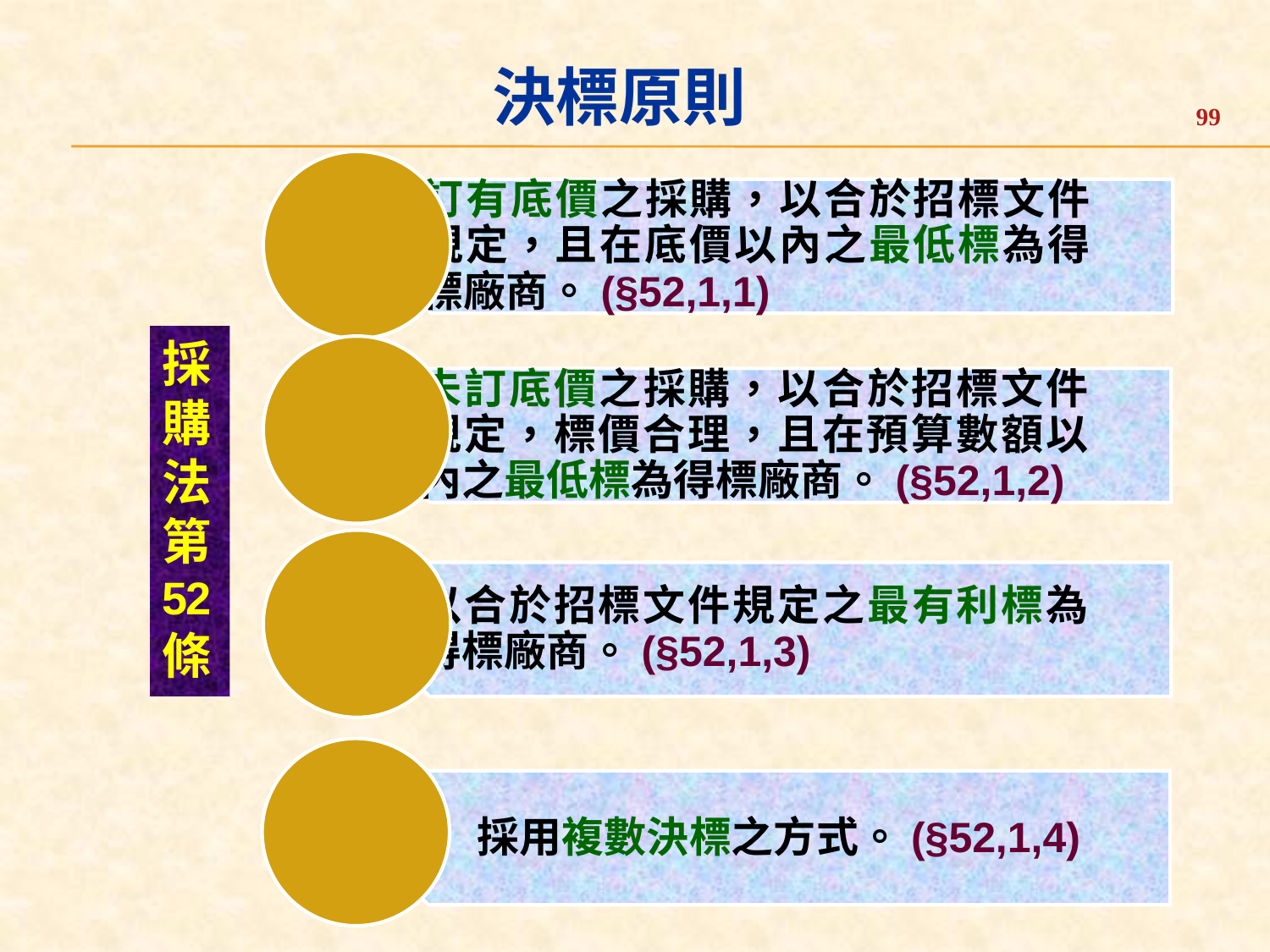

決標原則
99
訂有底價之採購，以合於招標文件規定，且在底價以內之最低標為得標廠商。(§52,1,1)
未訂底價之採購，以合於招標文件規定，標價合理，且在預算數額以內之最低標為得標廠商。(§52,1,2)
以合於招標文件規定之最有利標為得標廠商。(§52,1,3)
採購法第52條

採用複數決標之方式。(§52,1,4)